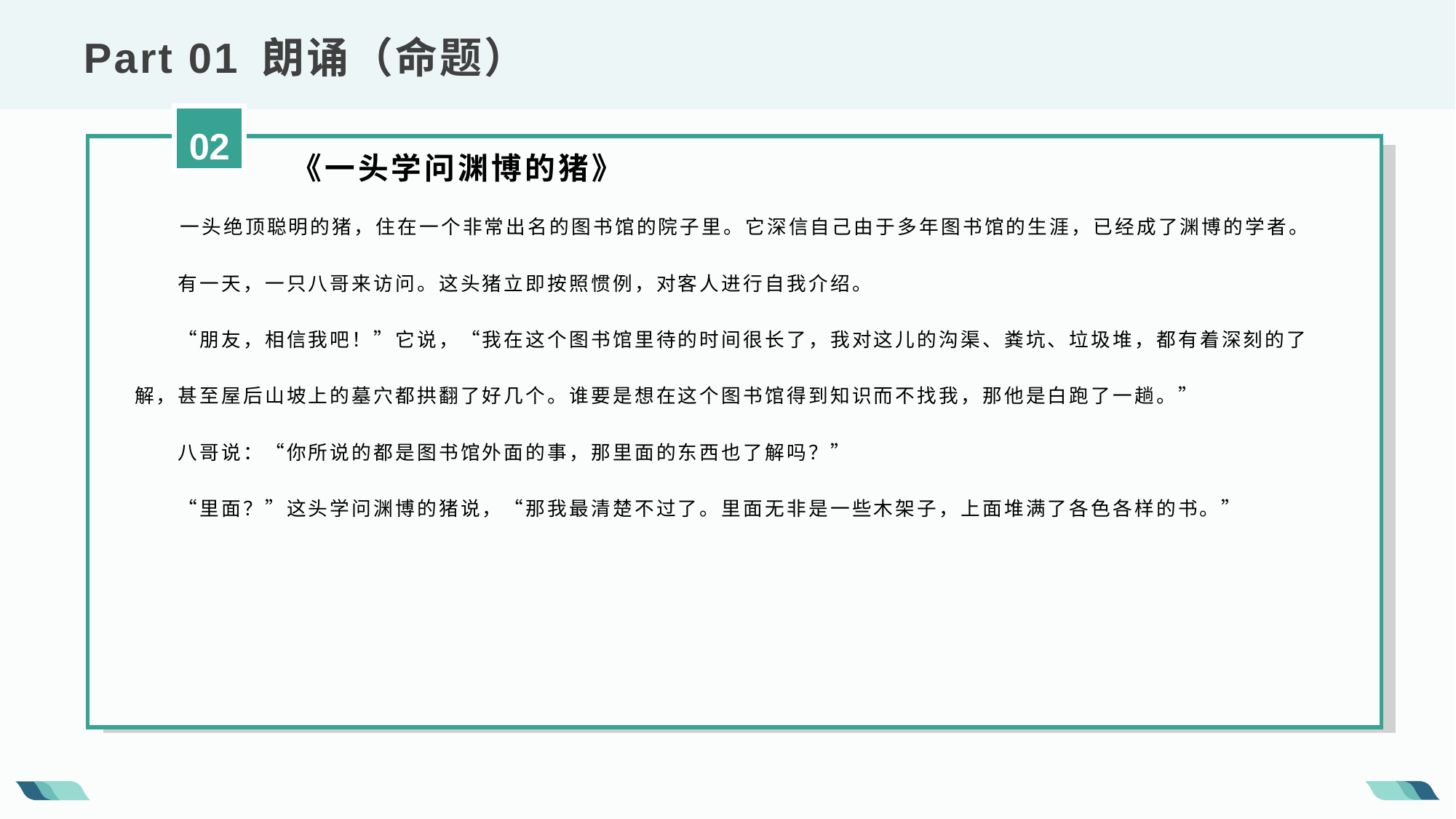

Part 01 朗诵（命题）

02
  《一头学问渊博的猪》

       一头绝顶聪明的猪，住在一个非常出名的图书馆的院子里。它深信自己由于多年图书馆的生涯，已经成了渊博的学者。
　　有一天，一只八哥来访问。这头猪立即按照惯例，对客人进行自我介绍。
　　“朋友，相信我吧！”它说，“我在这个图书馆里待的时间很长了，我对这儿的沟渠、粪坑、垃圾堆，都有着深刻的了解，甚至屋后山坡上的墓穴都拱翻了好几个。谁要是想在这个图书馆得到知识而不找我，那他是白跑了一趟。”
　　八哥说：“你所说的都是图书馆外面的事，那里面的东西也了解吗？”
　　“里面？”这头学问渊博的猪说，“那我最清楚不过了。里面无非是一些木架子，上面堆满了各色各样的书。”